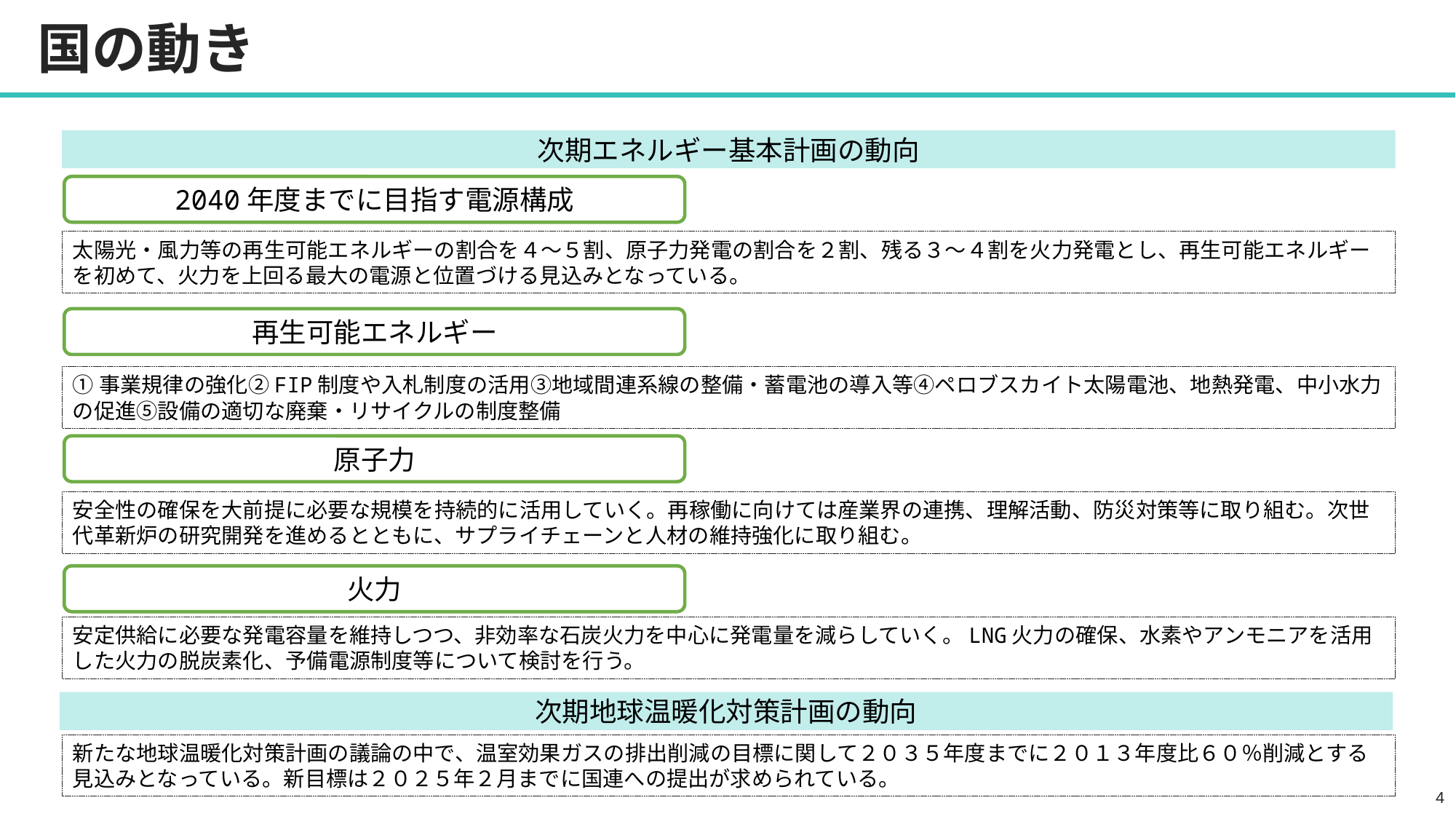

国の動き
次期エネルギー基本計画の動向
2040年度までに目指す電源構成
太陽光・風力等の再生可能エネルギーの割合を４～５割、原子力発電の割合を２割、残る３～４割を火力発電とし、再生可能エネルギーを初めて、火力を上回る最大の電源と位置づける見込みとなっている。
再生可能エネルギー
①事業規律の強化②FIP制度や入札制度の活用③地域間連系線の整備・蓄電池の導入等④ペロブスカイト太陽電池、地熱発電、中小水力の促進⑤設備の適切な廃棄・リサイクルの制度整備
原子力
安全性の確保を大前提に必要な規模を持続的に活用していく。再稼働に向けては産業界の連携、理解活動、防災対策等に取り組む。次世代革新炉の研究開発を進めるとともに、サプライチェーンと人材の維持強化に取り組む。
火力
安定供給に必要な発電容量を維持しつつ、非効率な石炭火力を中心に発電量を減らしていく。LNG火力の確保、水素やアンモニアを活用した火力の脱炭素化、予備電源制度等について検討を行う。
次期地球温暖化対策計画の動向
新たな地球温暖化対策計画の議論の中で、温室効果ガスの排出削減の目標に関して２０３５年度までに２０１３年度比６０％削減とする見込みとなっている。新目標は２０２５年２月までに国連への提出が求められている。
4